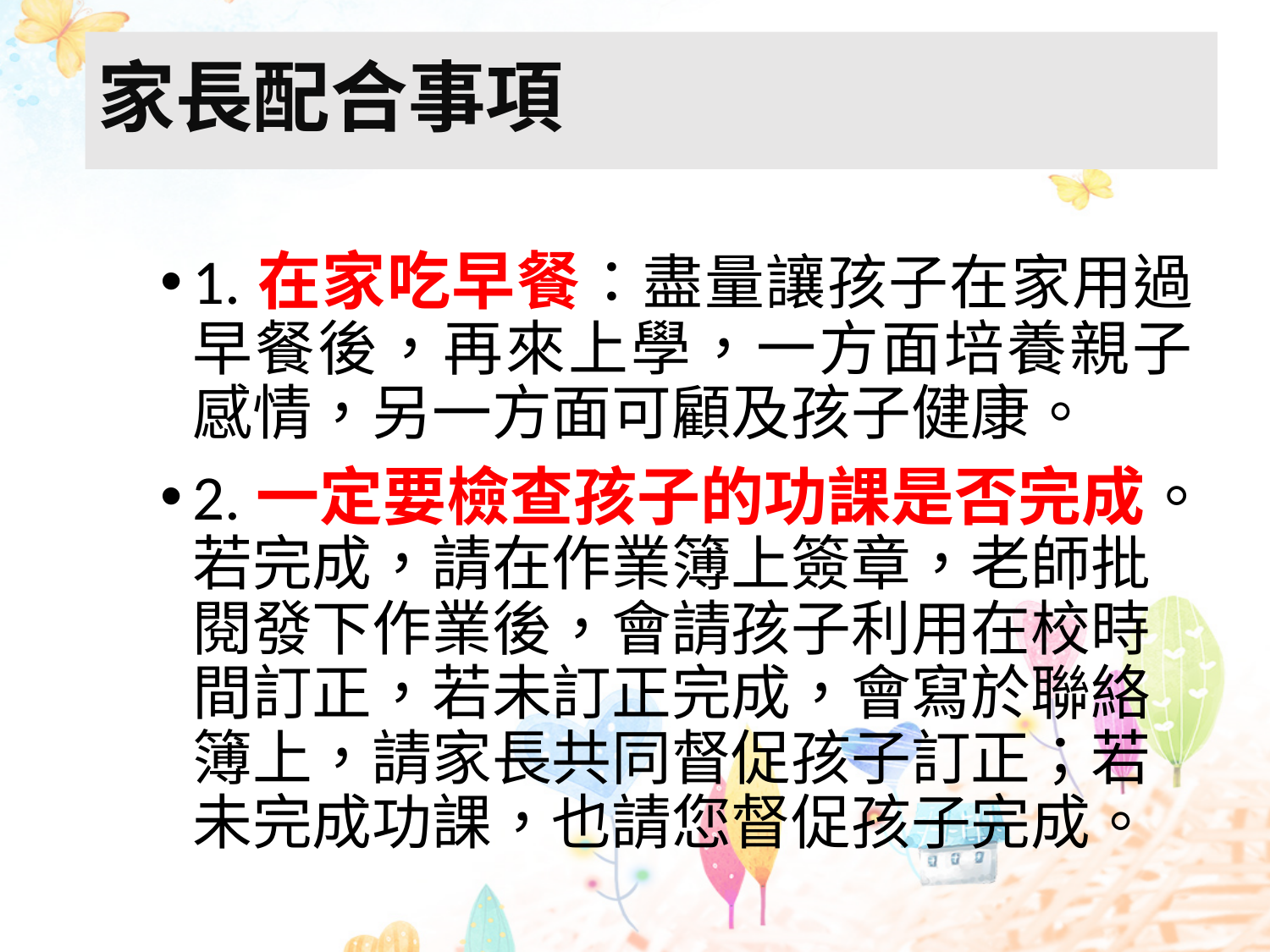

家長配合事項
1.在家吃早餐：盡量讓孩子在家用過早餐後，再來上學，一方面培養親子感情，另一方面可顧及孩子健康。
2.一定要檢查孩子的功課是否完成。若完成，請在作業簿上簽章，老師批閱發下作業後，會請孩子利用在校時間訂正，若未訂正完成，會寫於聯絡簿上，請家長共同督促孩子訂正；若未完成功課，也請您督促孩子完成。